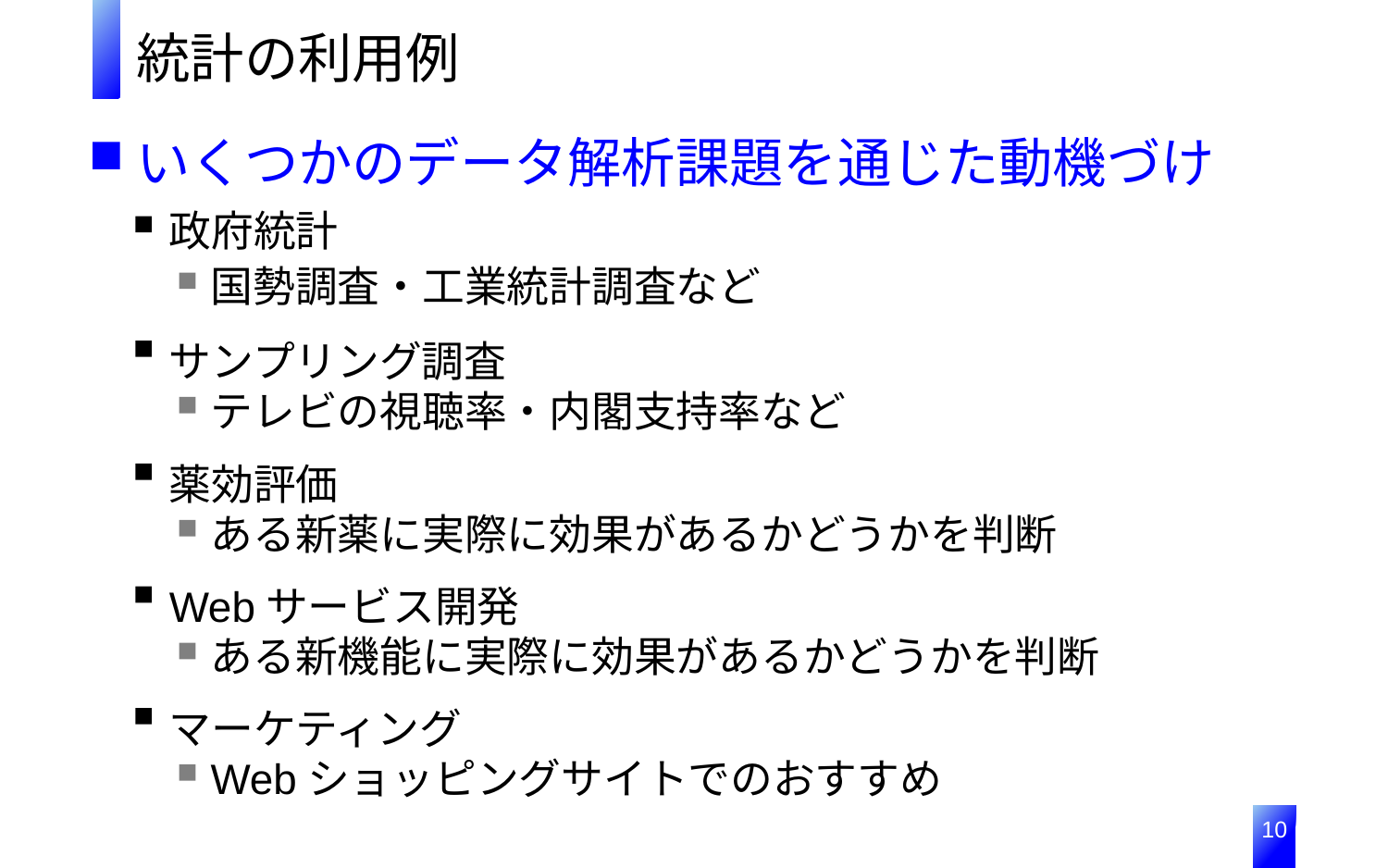

統計の利用例
いくつかのデータ解析課題を通じた動機づけ

政府統計

国勢調査・工業統計調査など

サンプリング調査

テレビの視聴率・内閣支持率など

薬効評価

ある新薬に実際に効果があるかどうかを判断

Webサービス開発

ある新機能に実際に効果があるかどうかを判断

マーケティング

Webショッピングサイトでのおすすめ